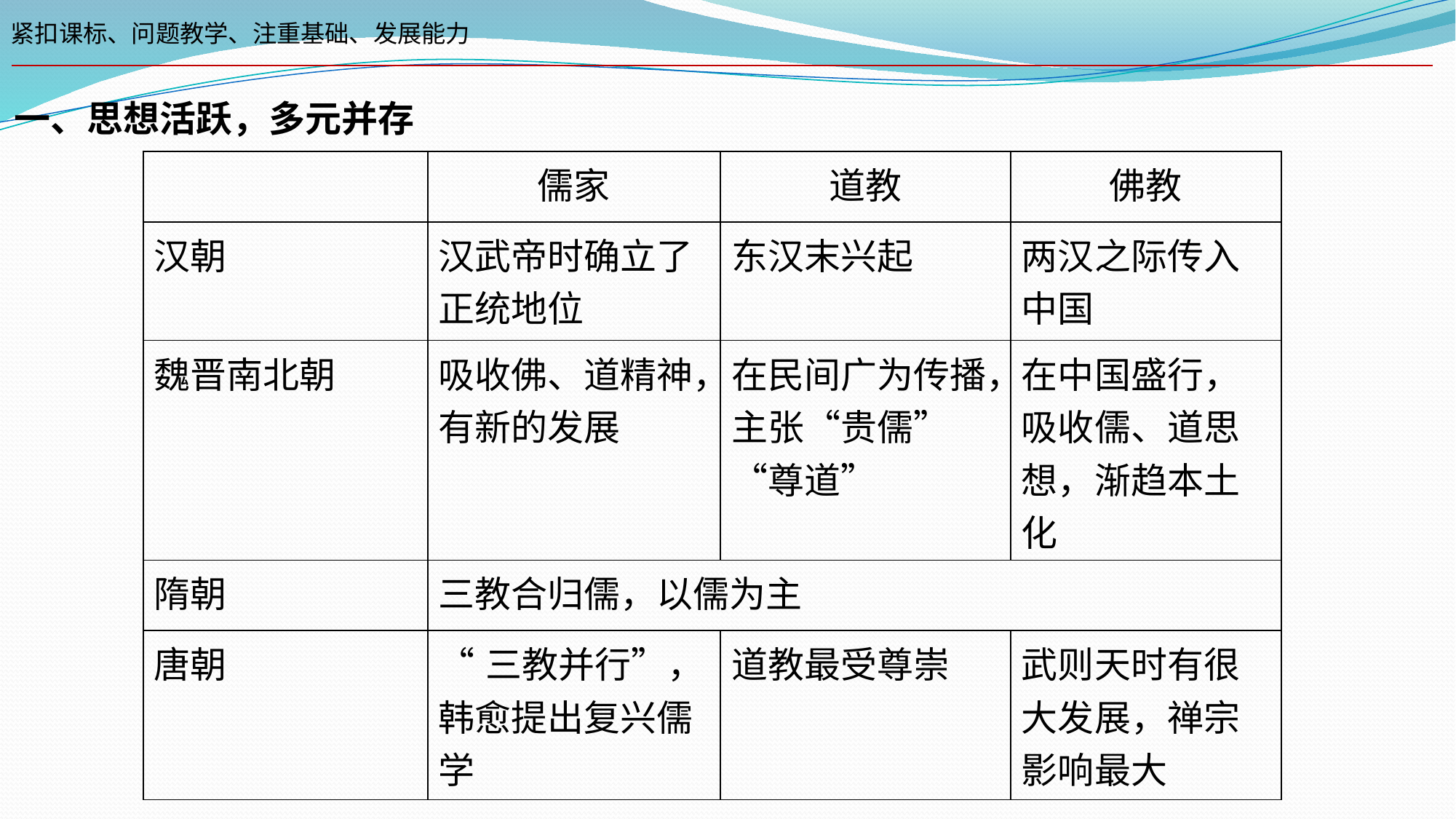

紧扣课标、问题教学、注重基础、发展能力
一、思想活跃，多元并存
|  | 儒家 | 道教 | 佛教 |
| --- | --- | --- | --- |
| 汉朝 | 汉武帝时确立了正统地位 | 东汉末兴起 | 两汉之际传入中国 |
| 魏晋南北朝 | 吸收佛、道精神，有新的发展 | 在民间广为传播，主张“贵儒”“尊道” | 在中国盛行，吸收儒、道思想，渐趋本土化 |
| 隋朝 | 三教合归儒，以儒为主 |  |  |
| 唐朝 | “三教并行”，韩愈提出复兴儒学 | 道教最受尊崇 | 武则天时有很大发展，禅宗影响最大 |